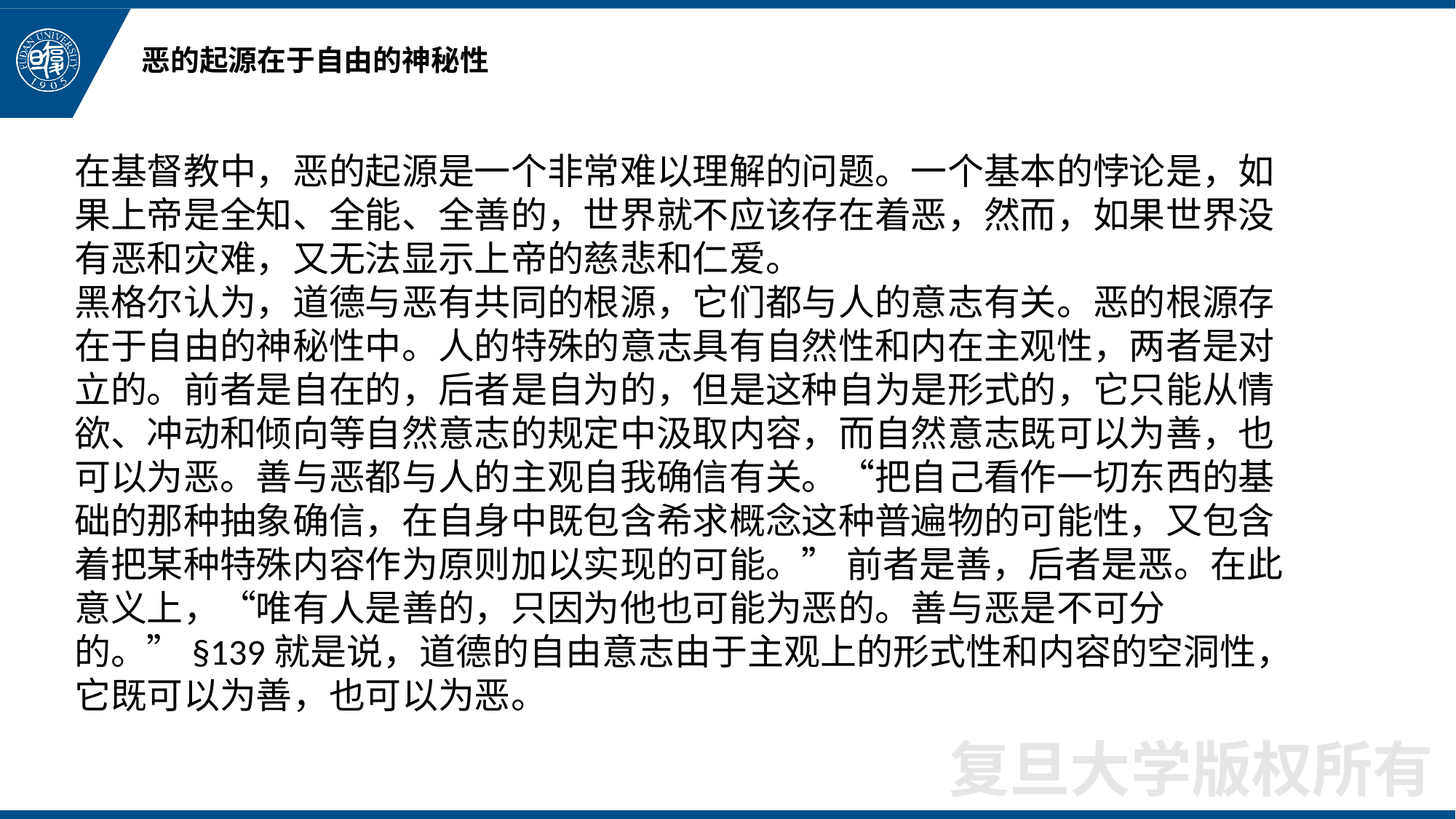

# 恶的起源在于自由的神秘性
在基督教中，恶的起源是一个非常难以理解的问题。一个基本的悖论是，如果上帝是全知、全能、全善的，世界就不应该存在着恶，然而，如果世界没有恶和灾难，又无法显示上帝的慈悲和仁爱。
黑格尔认为，道德与恶有共同的根源，它们都与人的意志有关。恶的根源存在于自由的神秘性中。人的特殊的意志具有自然性和内在主观性，两者是对立的。前者是自在的，后者是自为的，但是这种自为是形式的，它只能从情欲、冲动和倾向等自然意志的规定中汲取内容，而自然意志既可以为善，也可以为恶。善与恶都与人的主观自我确信有关。“把自己看作一切东西的基础的那种抽象确信，在自身中既包含希求概念这种普遍物的可能性，又包含着把某种特殊内容作为原则加以实现的可能。” 前者是善，后者是恶。在此意义上，“唯有人是善的，只因为他也可能为恶的。善与恶是不可分的。”§139就是说，道德的自由意志由于主观上的形式性和内容的空洞性，它既可以为善，也可以为恶。